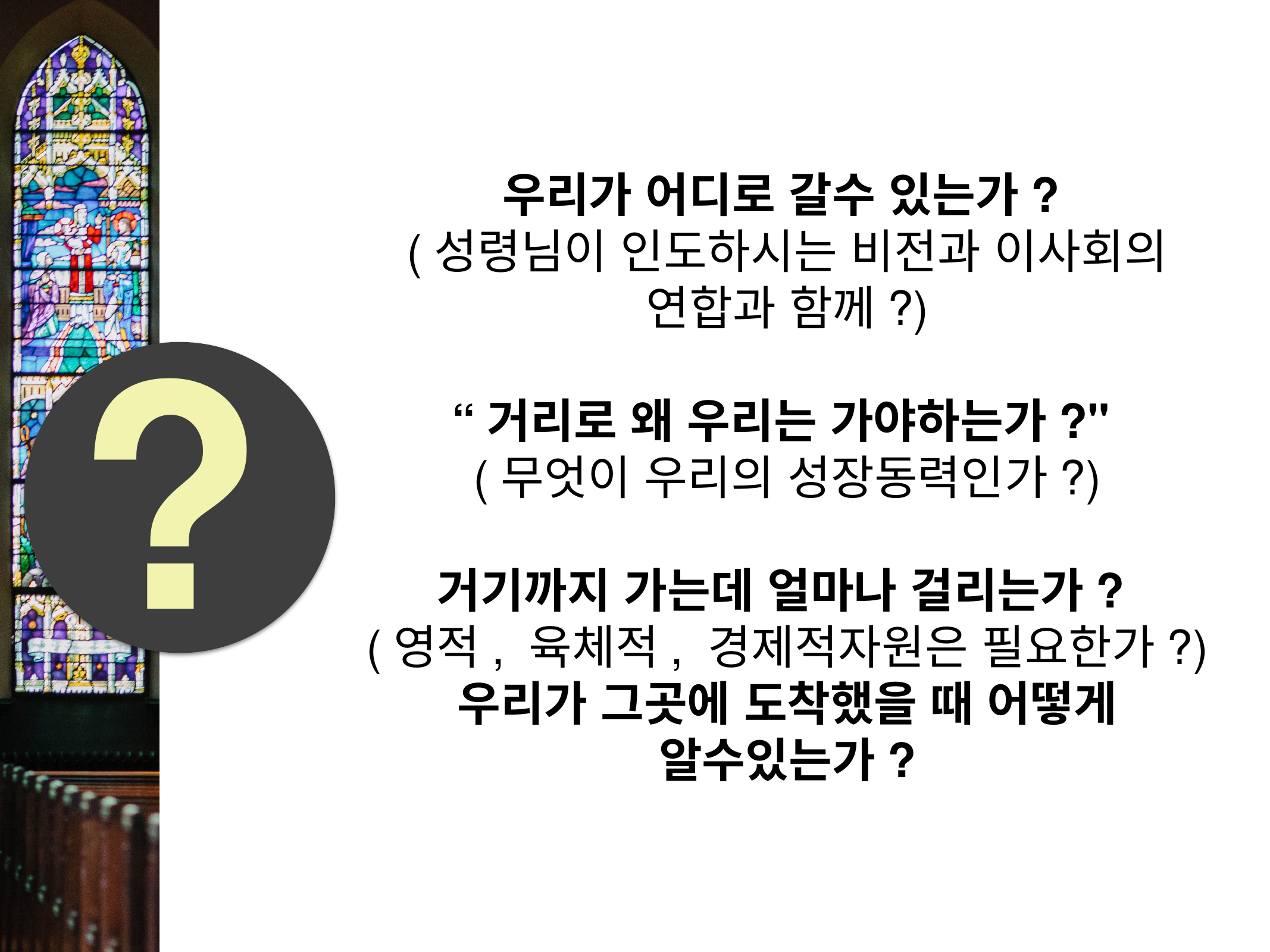

우리가 어디로 갈수 있는가?
(성령님이 인도하시는 비전과 이사회의 연합과 함께?)

“거리로 왜 우리는 가야하는가?"
(무엇이 우리의 성장동력인가?)

거기까지 가는데 얼마나 걸리는가?
(영적, 육체적, 경제적자원은 필요한가?)
우리가 그곳에 도착했을 때 어떻게 알수있는가?
?